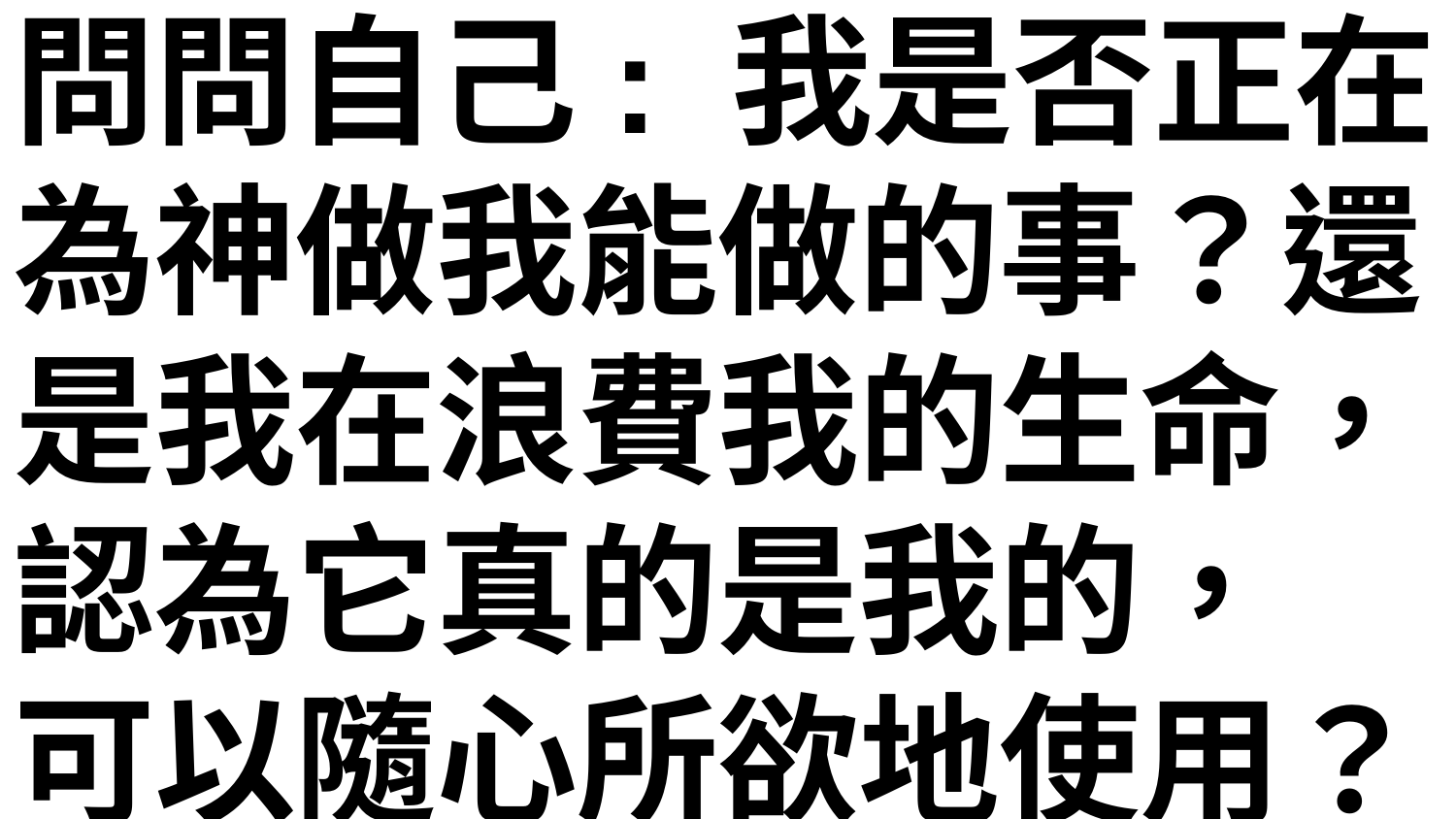

問問自己: 我是否正在為神做我能做的事？還是我在浪費我的生命，認為它真的是我的，
可以隨心所欲地使用？